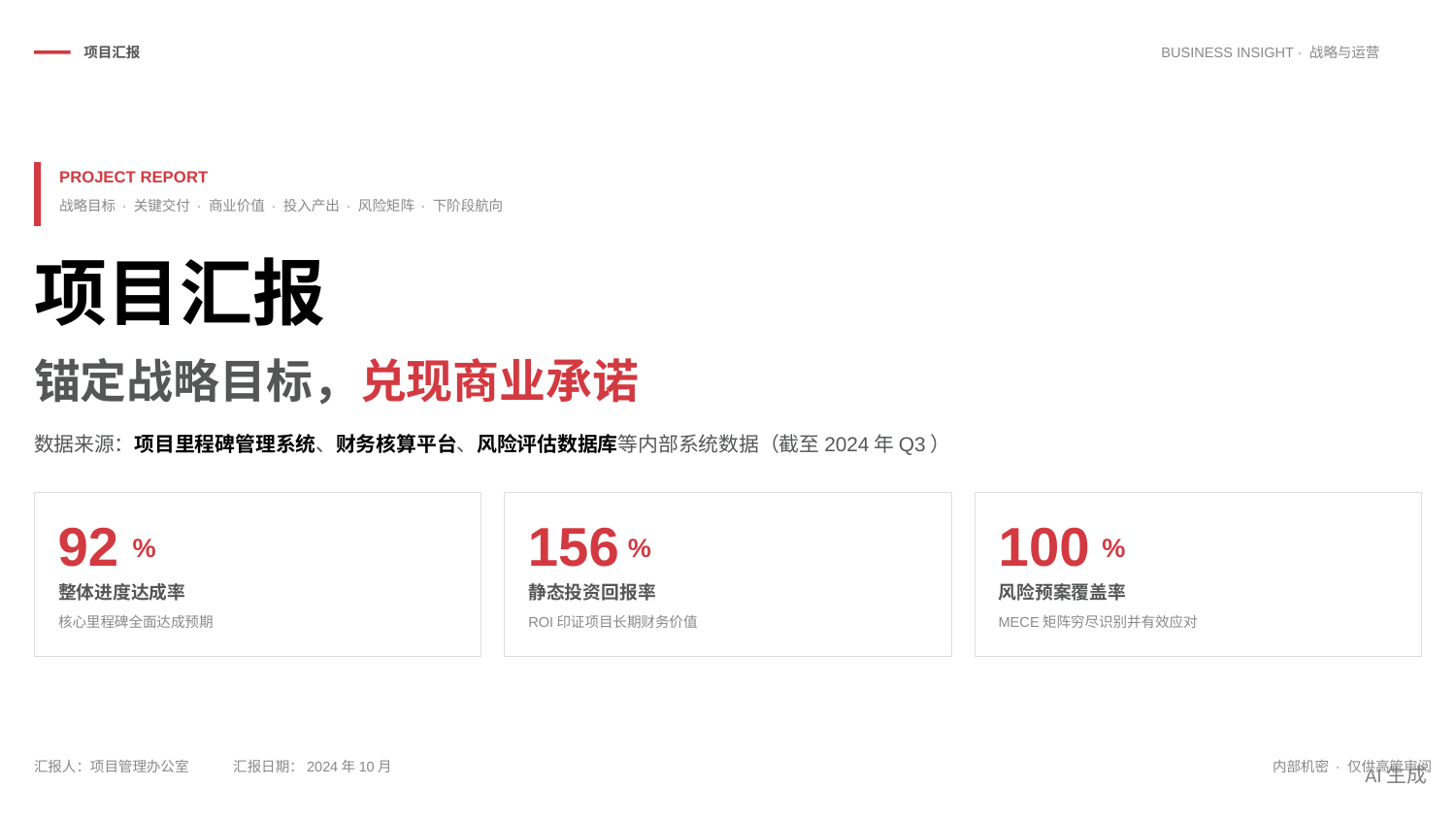

项目汇报
BUSINESS INSIGHT · 战略与运营

PROJECT REPORT
战略目标 · 关键交付 · 商业价值 · 投入产出 · 风险矩阵 · 下阶段航向
项目汇报
锚定战略目标，兑现商业承诺
数据来源：项目里程碑管理系统、财务核算平台、风险评估数据库等内部系统数据（截至2024年Q3）

92
156
100
%
%
%
整体进度达成率
静态投资回报率
风险预案覆盖率
核心里程碑全面达成预期
ROI印证项目长期财务价值
MECE矩阵穷尽识别并有效应对
汇报人：项目管理办公室
汇报日期：2024年10月
AI生成
内部机密 · 仅供高管审阅